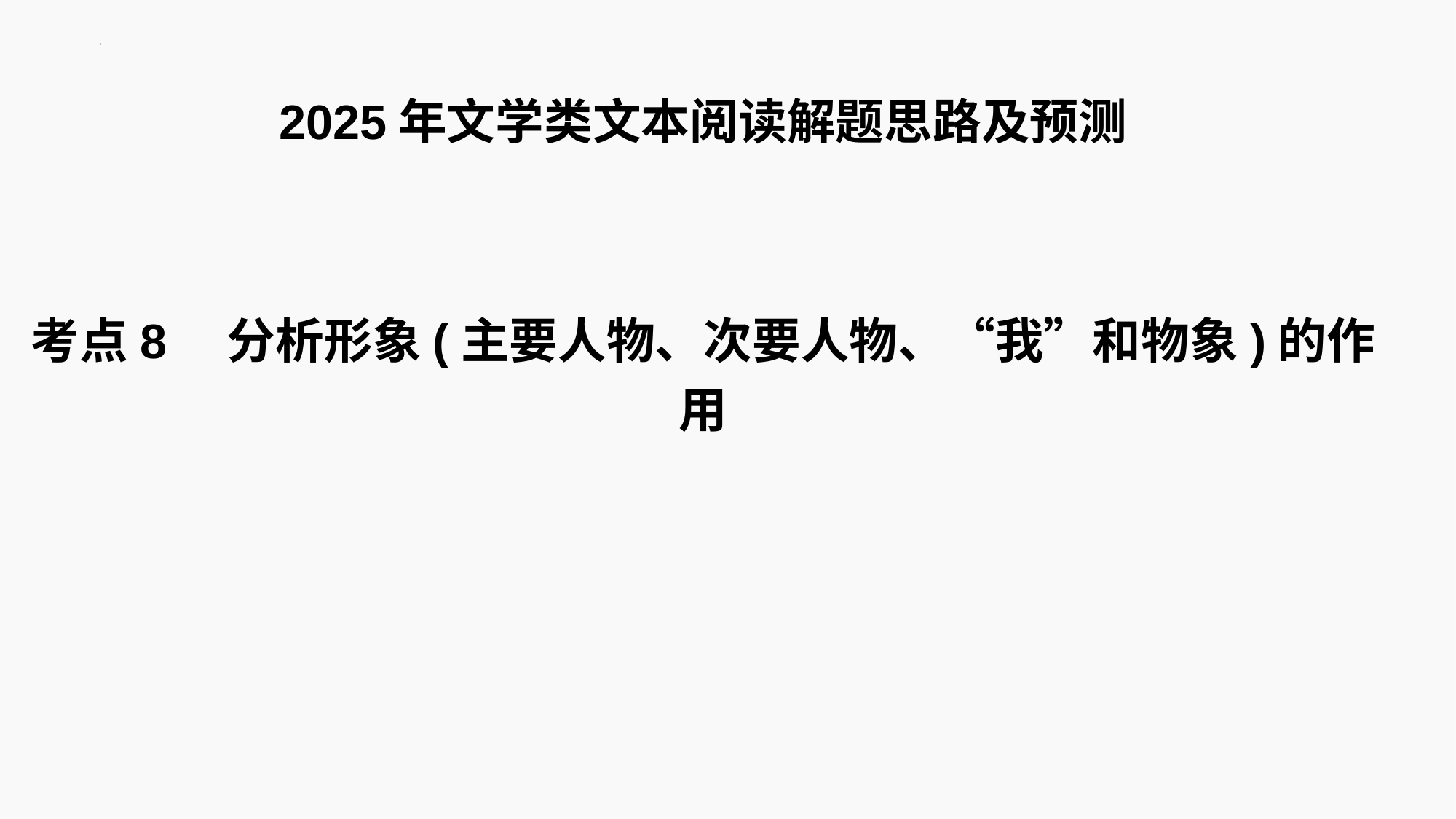

2025年文学类文本阅读解题思路及预测

考点8　分析形象(主要人物、次要人物、“我”和物象)的作用